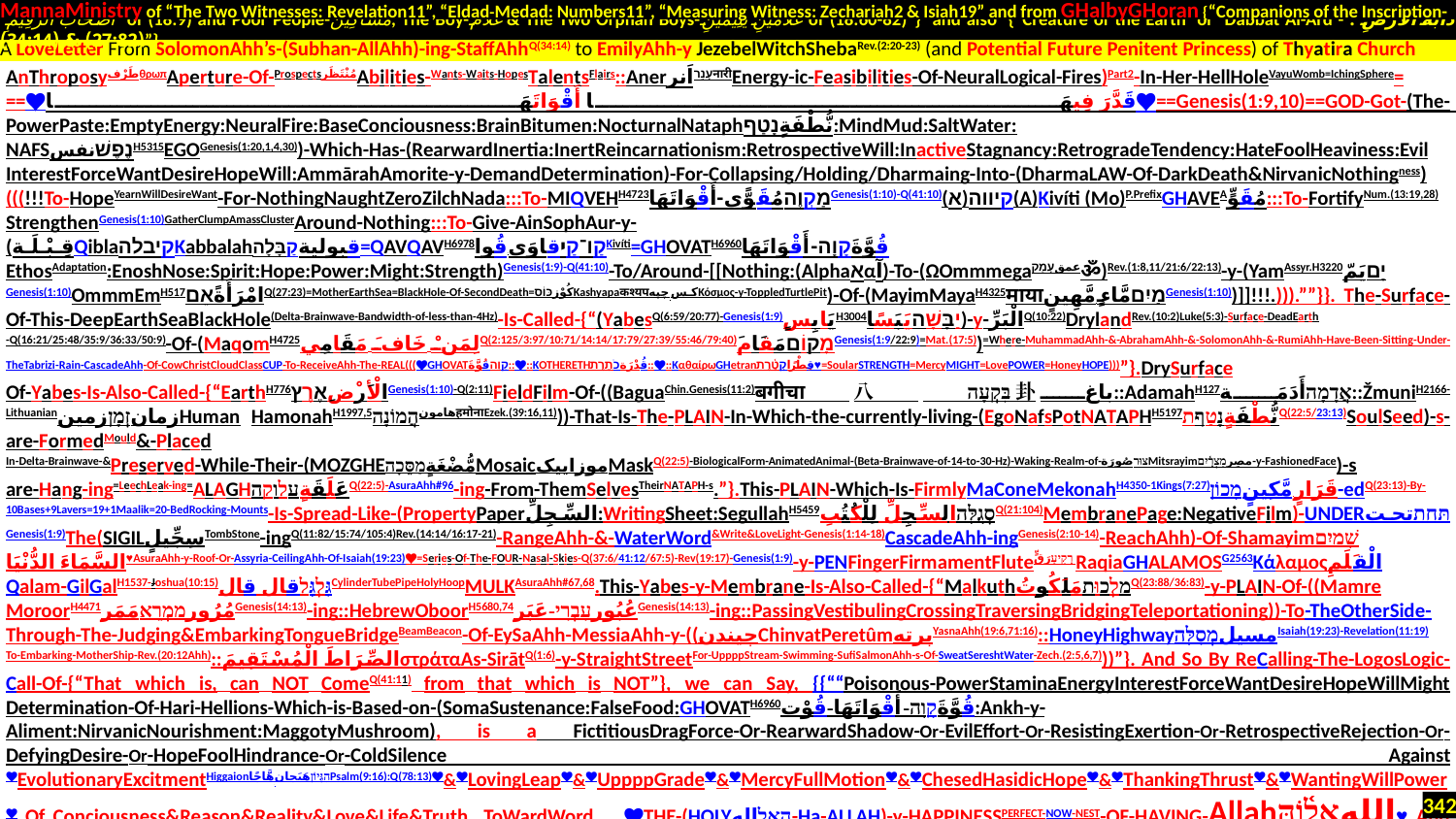

MannaMinistry of “The Two Witnesses: Revelation11”, “Eldad-Medad: Numbers11”, “Measuring Witness: Zechariah2 & Isiah19” and from GHalbyGHoran {“Companions of the Inscription-
 أَصْحَابَ الرَّقِيمِ  of (18:9) and Poor People-مَسَاكِينَ, The Boy-غُلَامُ & The Two Orphan Boys-غُلَامَيْنِ يَتِيمَيْنِ of (18:60-82)”}  and also  {“Creature of the Earth  or  Dabbat Al-Ard - دَابَّةُ الْأَرْضِ : (27:82) & (34:14)”}
.
AnThroposyطَرْفθρωπAperture-Of-ProspectsمُنْتَظَرAbilities-Wants-Waits-HopesTalentsFlairs::AnerעָנֵרاَنرनारीEnergy-ic-Feasibilities-Of-NeuralLogical-Fires)Part2-In-Her-HellHoleVayuWomb=IchingSphere=
==♥قَدَّرَ فِيهَا أَقْوَاتَهَا♥==Genesis(1:9,10)==GOD-Got-(The-PowerPaste:EmptyEnergy:NeuralFire:BaseConciousness:BrainBitumen:NocturnalNataphنُّطْفَةٍנָטַף:MindMud:SaltWater:
NAFSנֶפֶשׁنفسH5315EGOGenesis(1:20,1,4,30))-Which-Has-(RearwardInertia:InertReincarnationism:RetrospectiveWill:InactiveStagnancy:RetrogradeTendency:HateFoolHeaviness:Evil
InterestForceWantDesireHopeWill:AmmārahAmorite-y-DemandDetermination)-For-Collapsing/Holding/Dharmaing-Into-(DharmaLAW-Of-DarkDeath&NirvanicNothingness)
(((!!!To-HopeYearnWillDesireWant-For-NothingNaughtZeroZilchNada:::To-MIQVEHH4723מַקְוֶהمُقَوًّى-أَقْوَاتَهَاGenesis(1:10)-Q(41:10)(א)קיווה(A)Kivíti (Mo)P.PrefixGHAVEAمُقَوٍّ:::To-FortifyNum.(13:19,28)
StrengthenGenesis(1:10)GatherClumpAmassClusterAround-Nothing:::To-Give-AinSophAur-y-(قِـبْـلَـة‬‎QiblaקיבלהKabbalahقبوليةקַבָּלָה=QAVQAVH6978קַו־קַיقاوَى.قُواKivíti=GHOVATH6960قُوَّةَקָוָה-أَقْوَاتَهَا
EthosAdaptation:EnoshNose:Spirit:Hope:Power:Might:Strength)Genesis(1:9)-Q(41:10)-To/Around-[[Nothing:(Alphaאαآ)-To-(ΩOmmmegaعمقעָמַקॐ)Rev.(1:8,11/21:6/22:13)-y-(YamAssyr.H3220יָםيَمّ
Genesis(1:10)OmmmEmH517امْرَأَةًאֵםQ(27:23)=MotherEarthSea=BlackHole-Of-SecondDeath=كُوْزכּוֹסKashyapaकश्यपکس چپهΚόσμος-y-ToppledTurtlePit)-Of-(MayimMayaH4325मायाמַיִםمَّاءٍ مَّهِينٍGenesis(1:10))]]!!!.))).””}}. The-Surface-Of-This-DeepEarthSeaBlackHole(Delta-Brainwave-Bandwidth-of-less-than-4Hz)-Is-Called-{“(YabesQ(6:59/20:77)-Genesis(1:9)يَابِسٍH3004יַבָּשָׁהيَبَسًا)-y-الْبَرِّQ(10:22)DrylandRev.(10:2)Luke(5:3)-Surface-DeadEarth
-Q(16:21/25:48/35:9/36:33/50:9)-Of-(MaqomH4725لِمَنْ خَافَ مَقَامِيQ(2:125/3:97/10:71/14:14/17:79/27:39/55:46/79:40)מָקוֹםمَقَامَGenesis(1:9/22:9)=Mat.(17:5))=Where-MuhammadAhh-&-AbrahamAhh-&-SolomonAhh-&-RumiAhh-Have-Been-Sitting-Under-TheTabrizi-Rain-CascadeAhh-Of-CowChristCloudClassCUP-To-ReceiveAhh-The-REAL(((♥GHOVATקָוָהقُوَّةَ::♥::KOTHERETHقُدْرَةכֹתֶרֶת::♥::ΚαθαίρωGHetranقِطْرًاקְטֶ֫רֶת♥=SoularSTRENGTH=MercyMIGHT=LovePOWER=HoneyHOPE)))”}.DrySurface
Of-Yabes-Is-Also-Called-{“EarthH776الْأَرْضِאֶרֶץGenesis(1:10)-Q(2:11)FieldFilm-Of-((BaguaChin.Genesis(11:2)बगीचा八בִּקְעָה卦باغ::AdamahH127אֲדָמָהأَدَمَة::ŽmuniH2166-LithuanianزمانזְמָןزمینHuman HamonahH1997,5هامونהֲמוֹנָהहमोनाEzek.(39:16,11)))-That-Is-The-PLAIN-In-Which-the-currently-living-(EgoNafsPotNATAPHH5197نُّطْفَةٍנָטַףתQ(22:5/23:13)SoulSeed)-s-are-FormedMould&-Placed
In-Delta-Brainwave-&Preserved-While-Their-(MOZGHEمُّضْغَةٍמַסֵּכָהMosaicموزاییکMaskQ(22:5)-BiologicalForm-AnimatedAnimal-(Beta-Brainwave-of-14-to-30-Hz)-Waking-Realm-of-צוּרصُورَةMitsrayimمصِرמִצְרָ֫יִם-y-FashionedFace)-s
are-Hang-ing=LeechLeak-ing=ALAGHعَلَقَةٍעלוקהQ(22:5)-AsuraAhh#96-ing-From-ThemSelvesTheirNATAPH-s.”}.This-PLAIN-Which-Is-FirmlyMaConeMekonahH4350-1Kings(7:27)قَرَارٍ مَّكِينٍמָכוֹן-edQ(23:13)-By-10Bases+9Lavers=19+1Maalik=20-BedRocking-Mounts-Is-Spread-Like-(PropertyPaperالسِّجِلِّ:WritingSheet:SegullahH5459סְגֻלָּהالسِّجِلِّ لِلْكُتُبِQ(21:104)MembranePage:NegativeFilm)-UNDERתַּחַתتحت Genesis(1:9)The(SIGILسِجِّيلٍTombStone-ingQ(11:82/15:74/105:4)Rev.(14:14/16:17-21)-RangeAhh-&-WaterWord&Write&LoveLight-Genesis(1:14-18)CascadeAhh-ingGenesis(2:10-14)-ReachAhh)-Of-Shamayimשָׁמַיִם
السَّمَاءَ الدُّنْيَا♥AsuraAhh-y-Roof-Or-Assyria-CeilingAhh-Of-Isaiah(19:23)♥=Series-Of-The-FOUR-Nasal-Skies-Q(37:6/41:12/67:5)-Rev(19:17)-Genesis(1:9)-y-PENFingerFirmamentFluteרָקִיעַرَقٍّ RaqiaGHALAMOSG2563Κάλαμοςالْقَلَمِ
Qalam-GilGalH1537-Joshua(10:15)גִּלְגָּלقال قالCylinderTubePipeHolyHoopMULKAsuraAhh#67,68.This-Yabes-y-Membrane-Is-Also-Called-{“MalkuthמַלְכוּתمَلَكُوتُQ(23:88/36:83)-y-PLAIN-Of-((Mamre MoroorH4471مُرُورמַמְרֵאمَمَرGenesis(14:13)-ing::HebrewOboorH5680,74عُبُورעִבְרִי-عَبَرGenesis(14:13)-ing::PassingVestibulingCrossingTraversingBridgingTeleportationing))-To-TheOtherSide-
Through-The-Judging&EmbarkingTongueBridgeBeamBeacon-Of-EySaAhh-MessiaAhh-y-((چیندنChinvatPeretûmپرتهYasnaAhh(19:6,71:16)::HoneyHighwayمسیلמְסִלָּהIsaiah(19:23)-Revelation(11:19)
To-Embarking-MotherShip-Rev.(20:12Ahh)::الصِّرَاطَ الْمُسْتَقِيمَστράταAs-SirātQ(1:6)-y-StraightStreetFor-UppppStream-Swimming-SufiSalmonAhh-s-Of-SweatSereshtWater-Zech.(2:5,6,7)))”}. And So By ReCalling-The-LogosLogic-Call-Of-{“That which is, can NOT ComeQ(41:11) from that which is NOT”}, we can Say, {{““Poisonous-PowerStaminaEnergyInterestForceWantDesireHopeWillMight Determination-Of-Hari-Hellions-Which-is-Based-on-(SomaSustenance:FalseFood:GHOVATH6960قُوَّةَקָוָה-أَقْوَاتَهَا-قُوْت:Ankh-y-Aliment:NirvanicNourishment:MaggotyMushroom), is a FictitiousDragForce-Or-RearwardShadow-Or-EvilEffort-Or-ResistingExertion-Or-RetrospectiveRejection-Or-DefyingDesire-Or-HopeFoolHindrance-Or-ColdSilence Against ♥EvolutionaryExcitmentHiggaionהִגָּיוֹןهَيَجان.هَّاجًاPsalm(9:16):Q(78:13)♥&♥LovingLeap♥&♥UppppGrade♥&♥MercyFullMotion♥&♥ChesedHasidicHope♥&♥ThankingThrust♥&♥WantingWillPower♥ Of Conciousness&Reason&Reality&Love&Life&Truth  ToWardWord    ♥THE-(HOLYהאלاِله-Ha-ALLAH)-y-HAPPINESSPERFECT-NOW-NEST-OF-HAVING-Allahاللهאֱל֫וֹהַּ♥ And Thus BeComingQ(41:11)-John(1:12) An-Allahum-اللههُم-اللّهُمّ-אֱלֹהִיםH430-Genesis(1:1)-ing-Ahh&Reason&Purpose&Radiation For Perfecting Creation. That is Why {“That which is a Retrospective&(DummyDamnDaemonدُمْيَةדְּמוּתδαίμονας-Gen.(1:26))-ed-Desire-For-Dharma-ing-to-Sacred-OmmmSound-Of-DeathॐΩPasteMayaMayimמַיִםمَّاءٍ مَّهِينٍमाया, can NOT ComeQ(41:11) from That ZeroضارOmmmॐΩDeath which is NOT DesiringWantingLovingThankingExcitingHopingWillingLiving”}.””}}. None Existence is the Most Unimaginable Thing to
A LoveLetter From SolomonAhh’s-(Subhan-AllAhh)-ing-StaffAhhQ(34:14) to EmilyAhh-y JezebelWitchShebaRev.(2:20-23) (and Potential Future Penitent Princess) of Thyatira Church
342